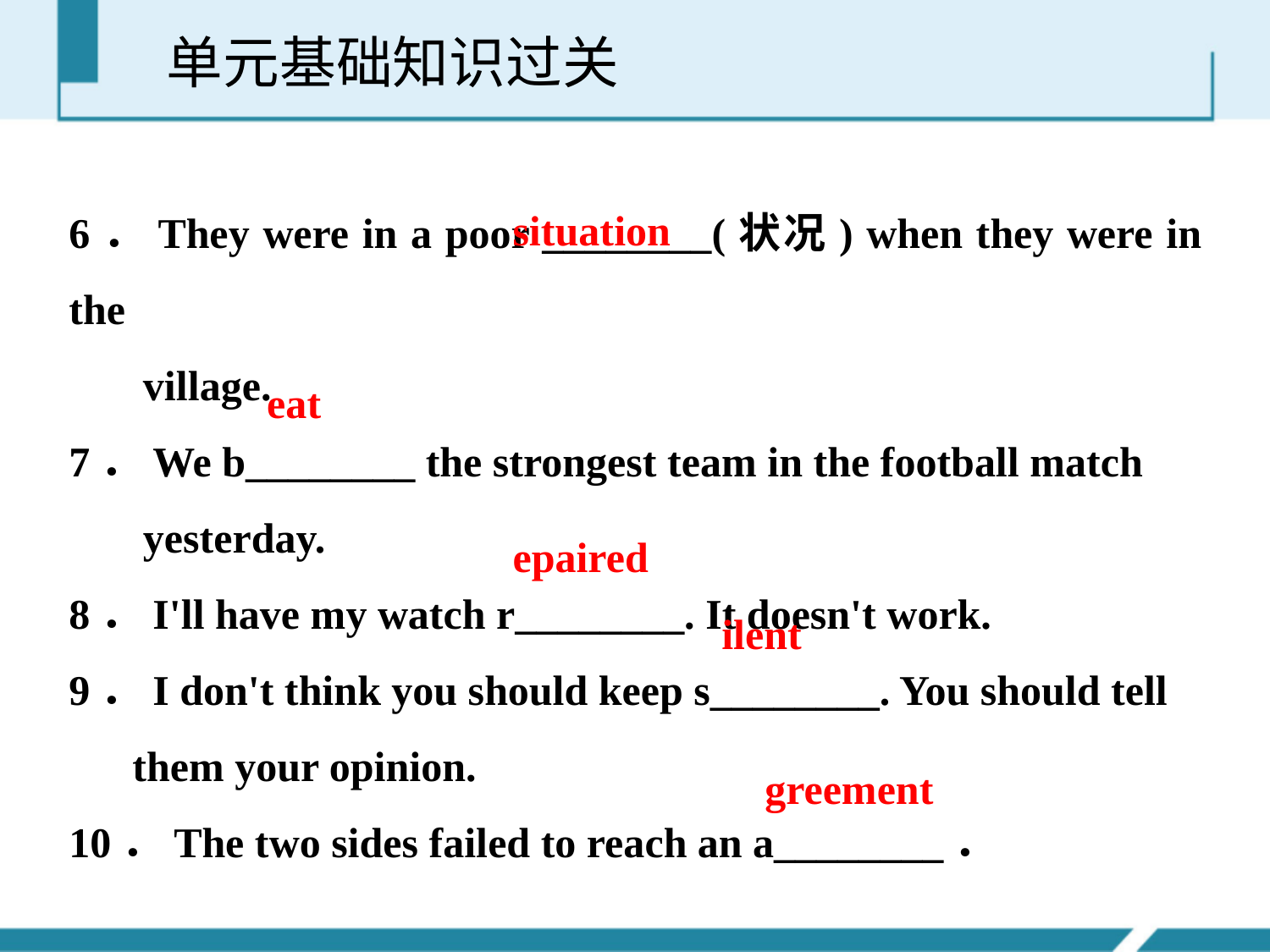

单元基础知识过关
situation
6．They were in a poor ________(状况) when they were in the
       village.
7．We b________ the strongest team in the football match
       yesterday.
8．I'll have my watch r________. It doesn't work.
9．I don't think you should keep s________. You should tell
      them your opinion.
10．The two sides failed to reach an a________．
eat
epaired
 ilent
greement